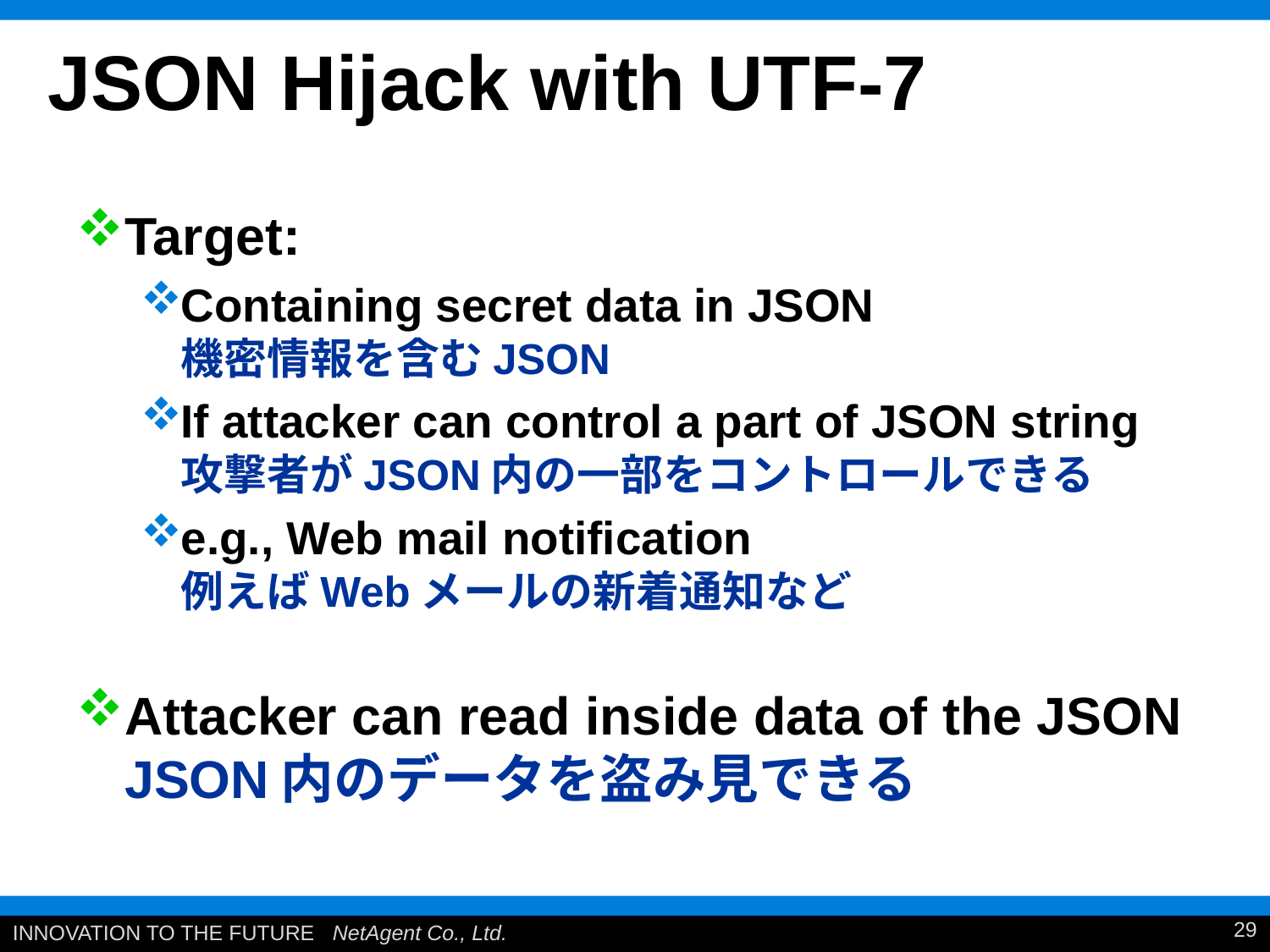

# JSON Hijack with UTF-7
Target:
Containing secret data in JSON
機密情報を含むJSON
If attacker can control a part of JSON string
攻撃者がJSON内の一部をコントロールできる
e.g., Web mail notification
例えばWebメールの新着通知など
Attacker can read inside data of the JSON
JSON内のデータを盗み見できる
29